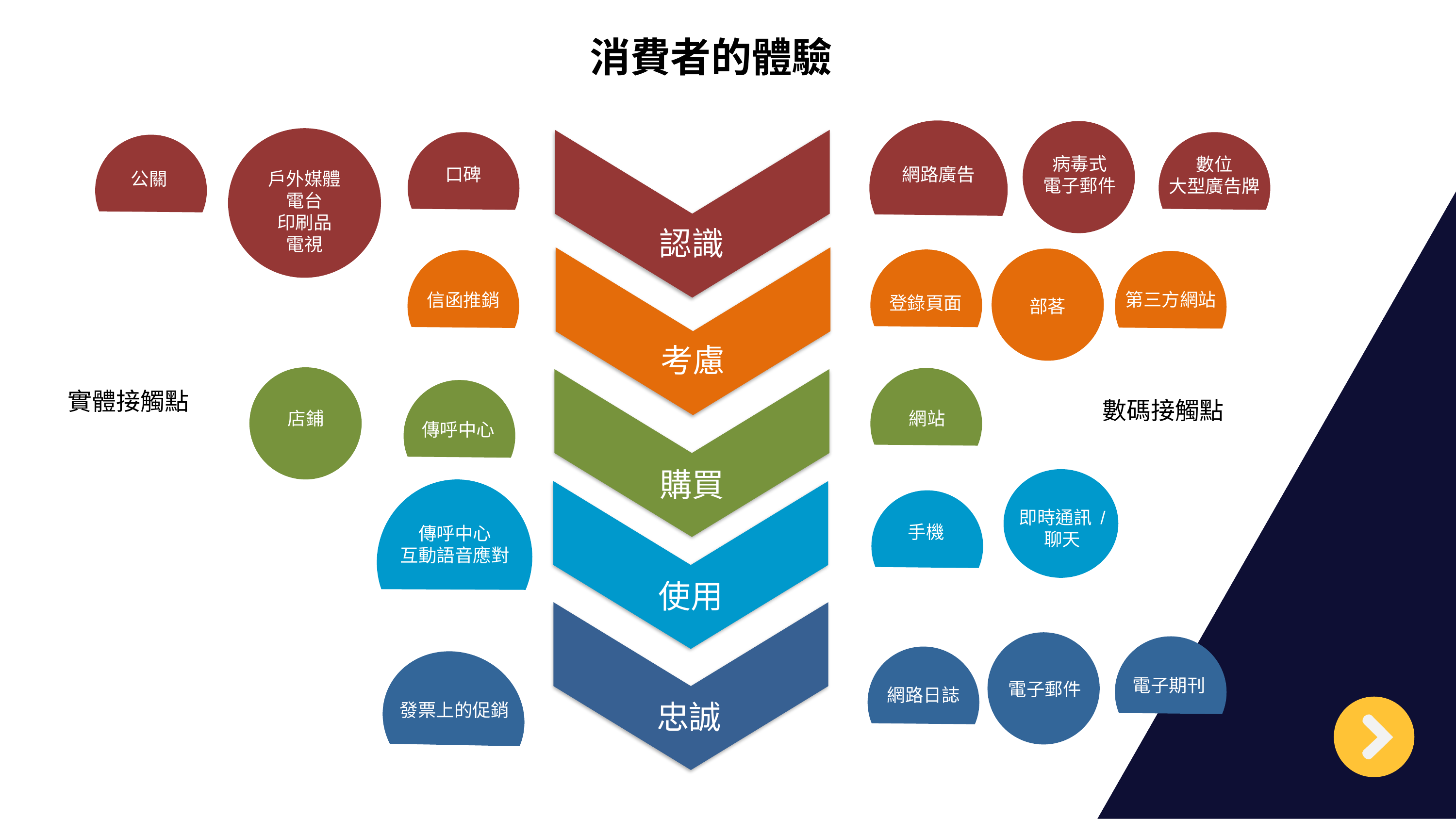

消費者的體驗

網路廣告

病毒式
電子郵件

戶外媒體
電台
印刷品
電視

數位
大型廣告牌

口碑

公關

認識

部茖

登錄頁面

信函推銷

第三方網站

考慮

店鋪

網站

傳呼中心
實體接觸點
數碼接觸點

購買

即時通訊 /
聊天

傳呼中心
互動語音應對

手機

使用

電子郵件

電子期刊

網路日誌

發票上的促銷
忠誠
16